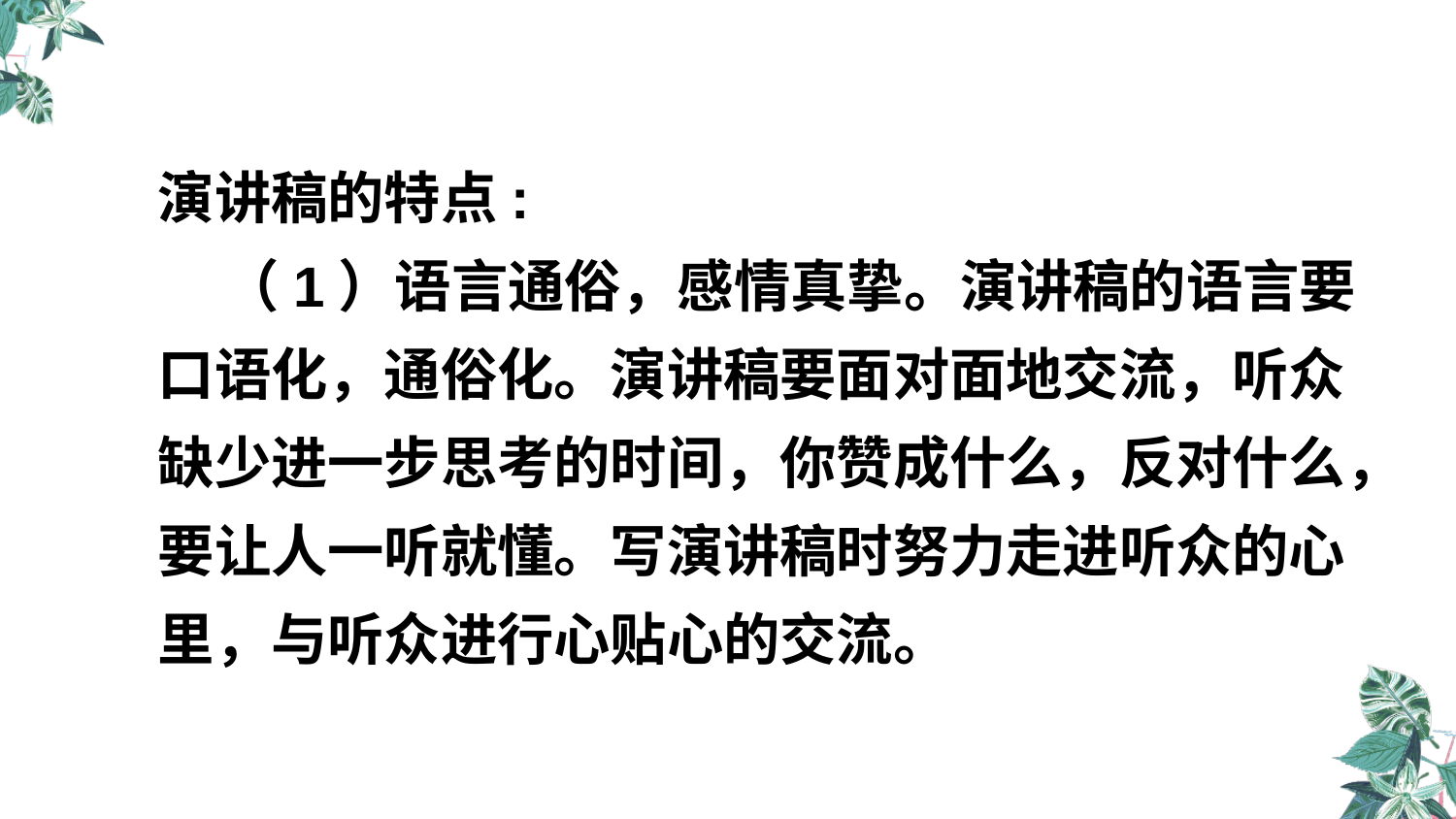

演讲稿的特点:
    （1）语言通俗，感情真挚。演讲稿的语言要口语化，通俗化。演讲稿要面对面地交流，听众缺少进一步思考的时间，你赞成什么，反对什么，要让人一听就懂。写演讲稿时努力走进听众的心里，与听众进行心贴心的交流。